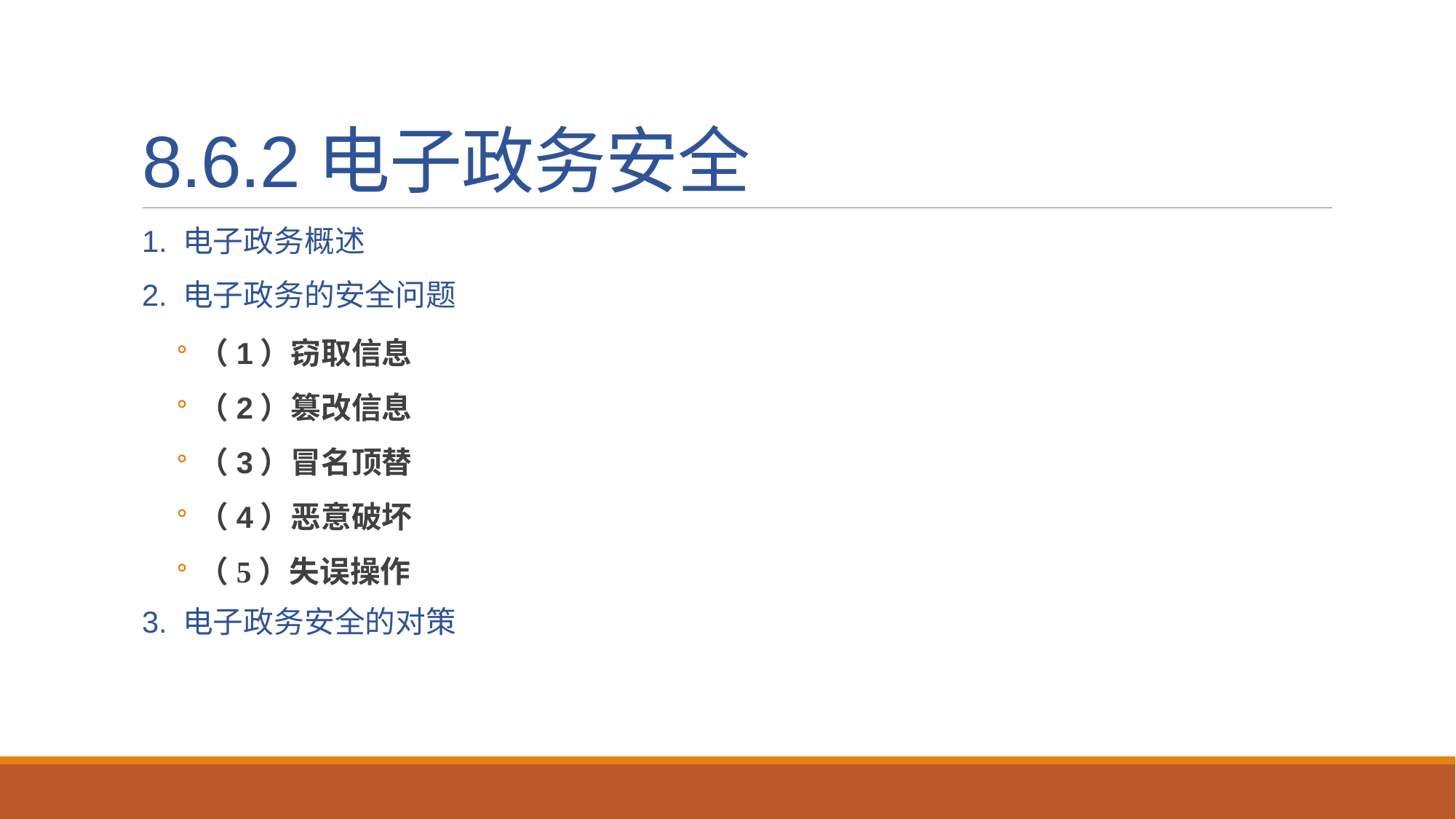

# 8.6.2电子政务安全
1. 电子政务概述
2. 电子政务的安全问题
（1）窃取信息
（2）篡改信息
（3）冒名顶替
（4）恶意破坏
（5）失误操作
3. 电子政务安全的对策